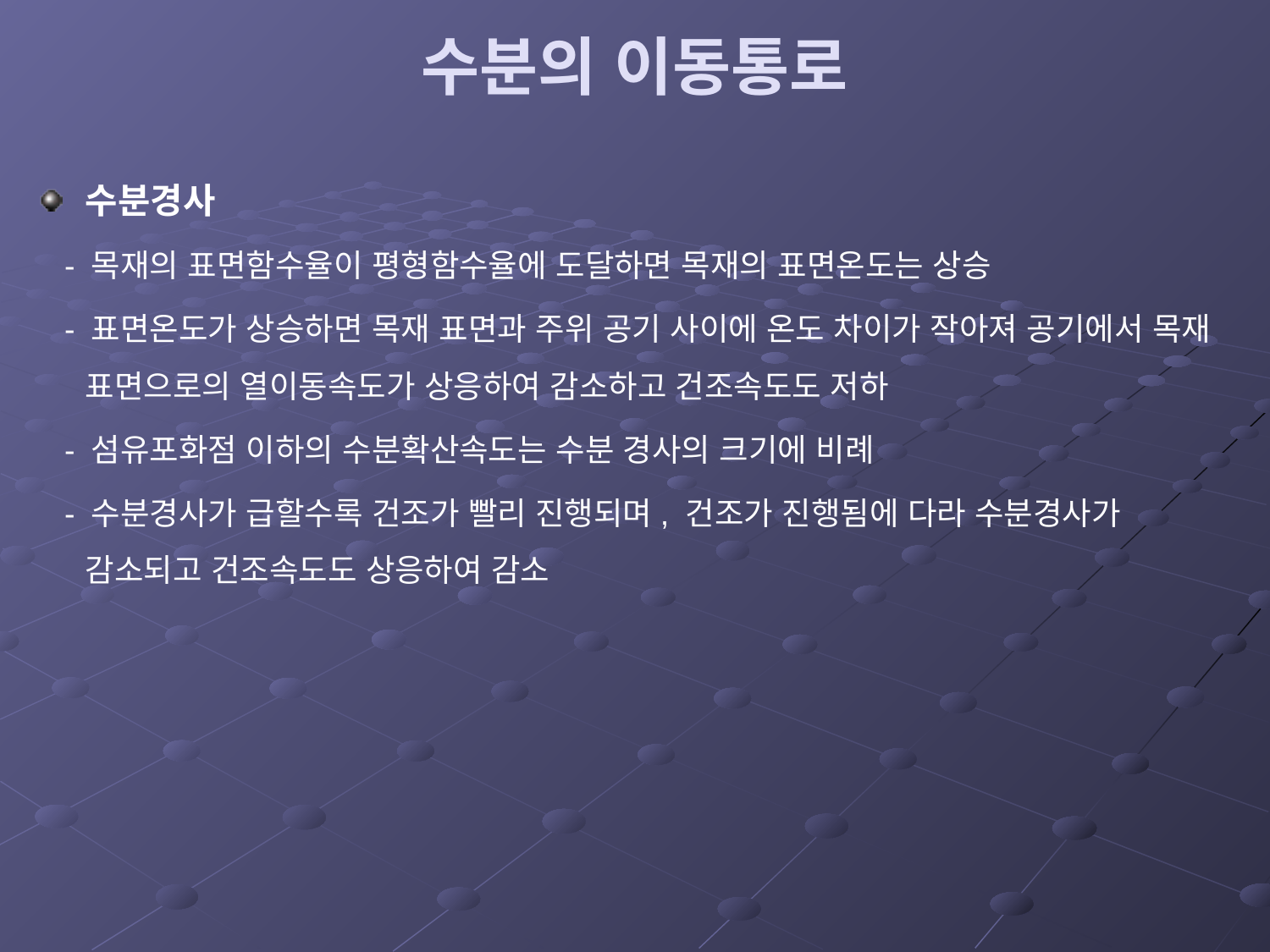

# 수분의 이동통로
수분경사
   - 목재의 표면함수율이 평형함수율에 도달하면 목재의 표면온도는 상승
   - 표면온도가 상승하면 목재 표면과 주위 공기 사이에 온도 차이가 작아져 공기에서 목재 표면으로의 열이동속도가 상응하여 감소하고 건조속도도 저하
   - 섬유포화점 이하의 수분확산속도는 수분 경사의 크기에 비례
   - 수분경사가 급할수록 건조가 빨리 진행되며, 건조가 진행됨에 다라 수분경사가 감소되고 건조속도도 상응하여 감소